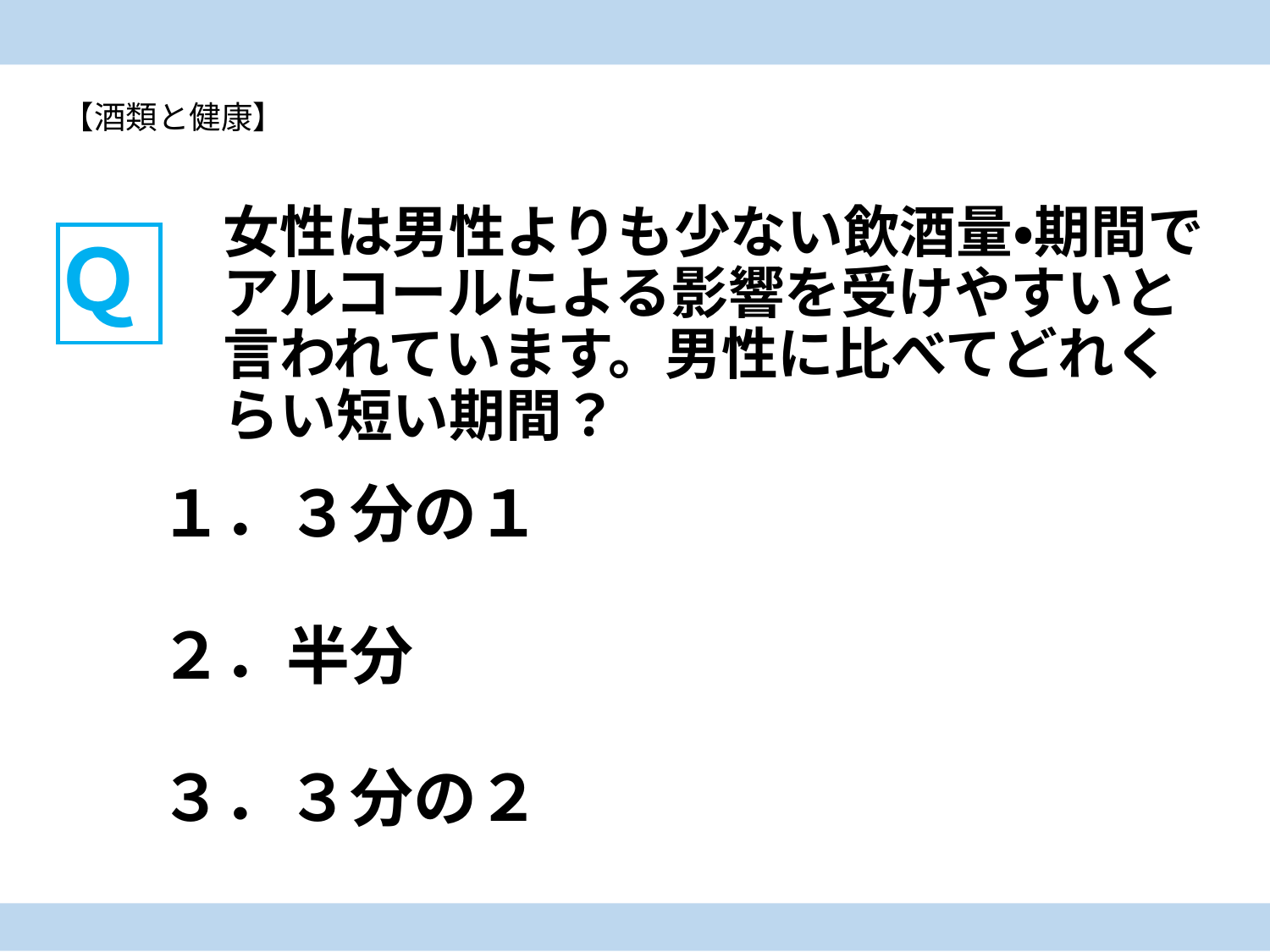

【酒類と健康】
女性は男性よりも少ない飲酒量・期間でアルコールによる影響を受けやすいと言われています。男性に比べてどれくらい短い期間？
Ｑ

１．３分の１

２．半分

３．３分の２